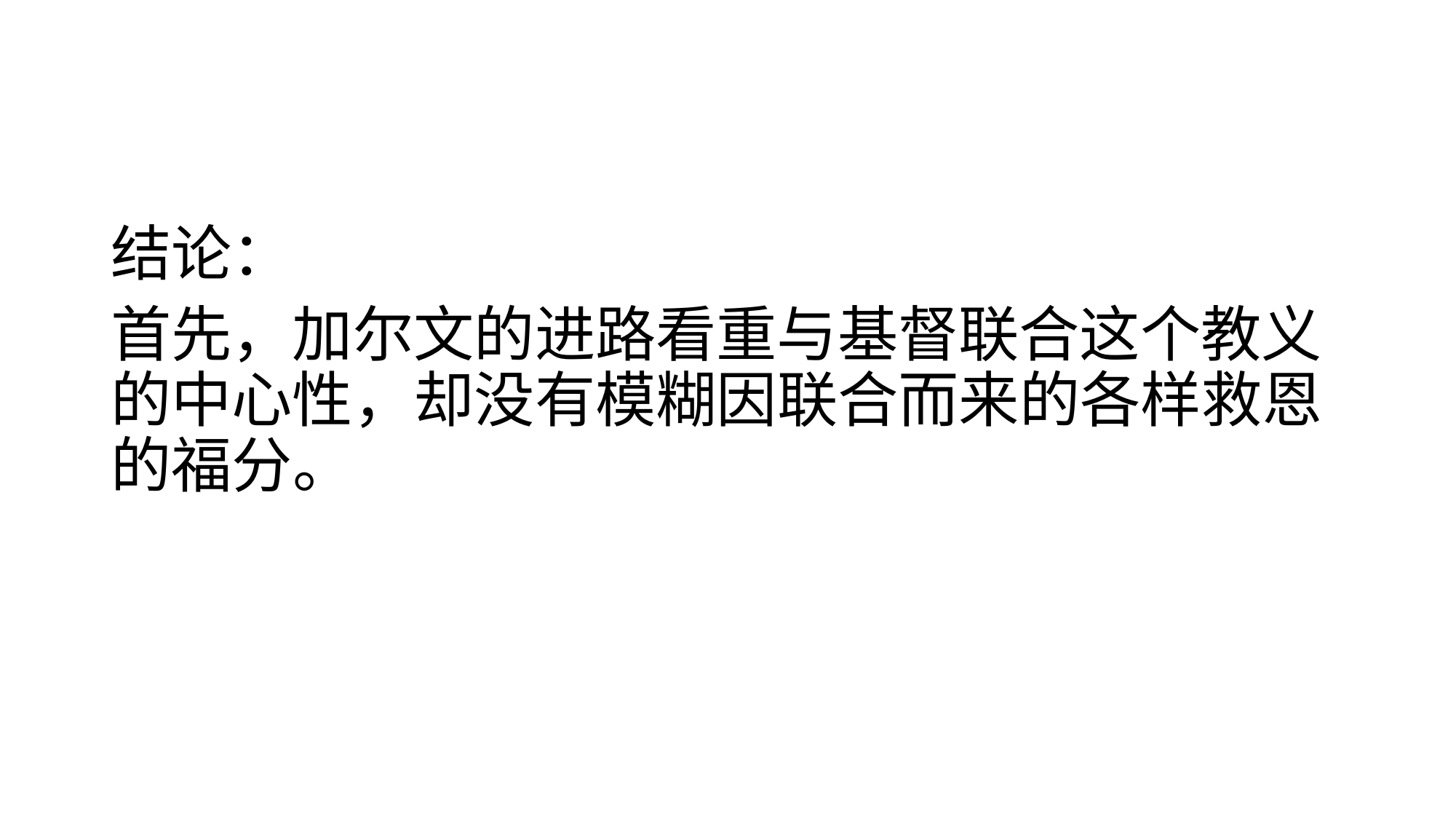

#
结论：
首先，加尔文的进路看重与基督联合这个教义的中心性，却没有模糊因联合而来的各样救恩的福分。